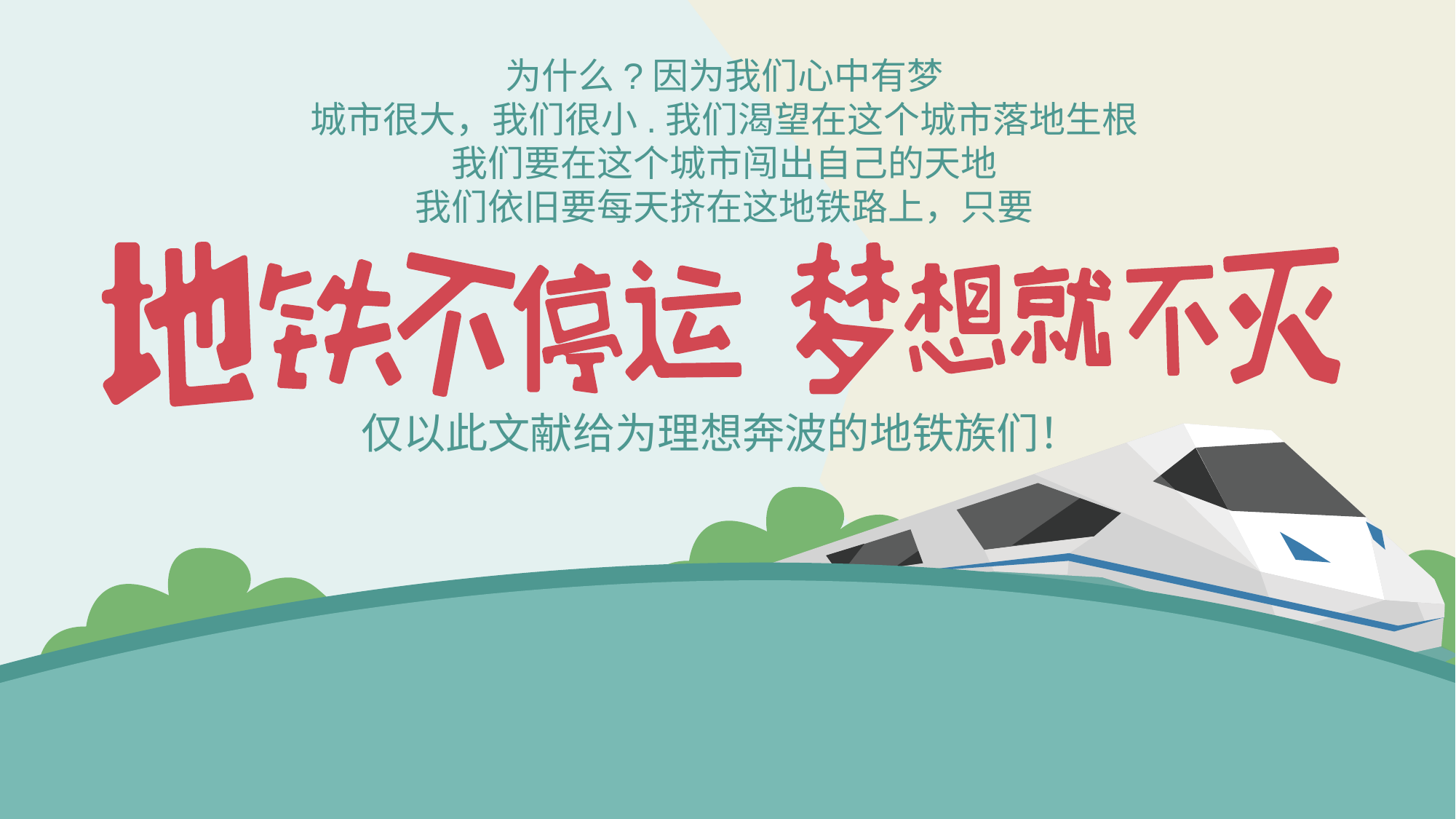

为什么?因为我们心中有梦
城市很大，我们很小.我们渴望在这个城市落地生根
我们要在这个城市闯出自己的天地
我们依旧要每天挤在这地铁路上，只要

仅以此文献给为理想奔波的地铁族们！